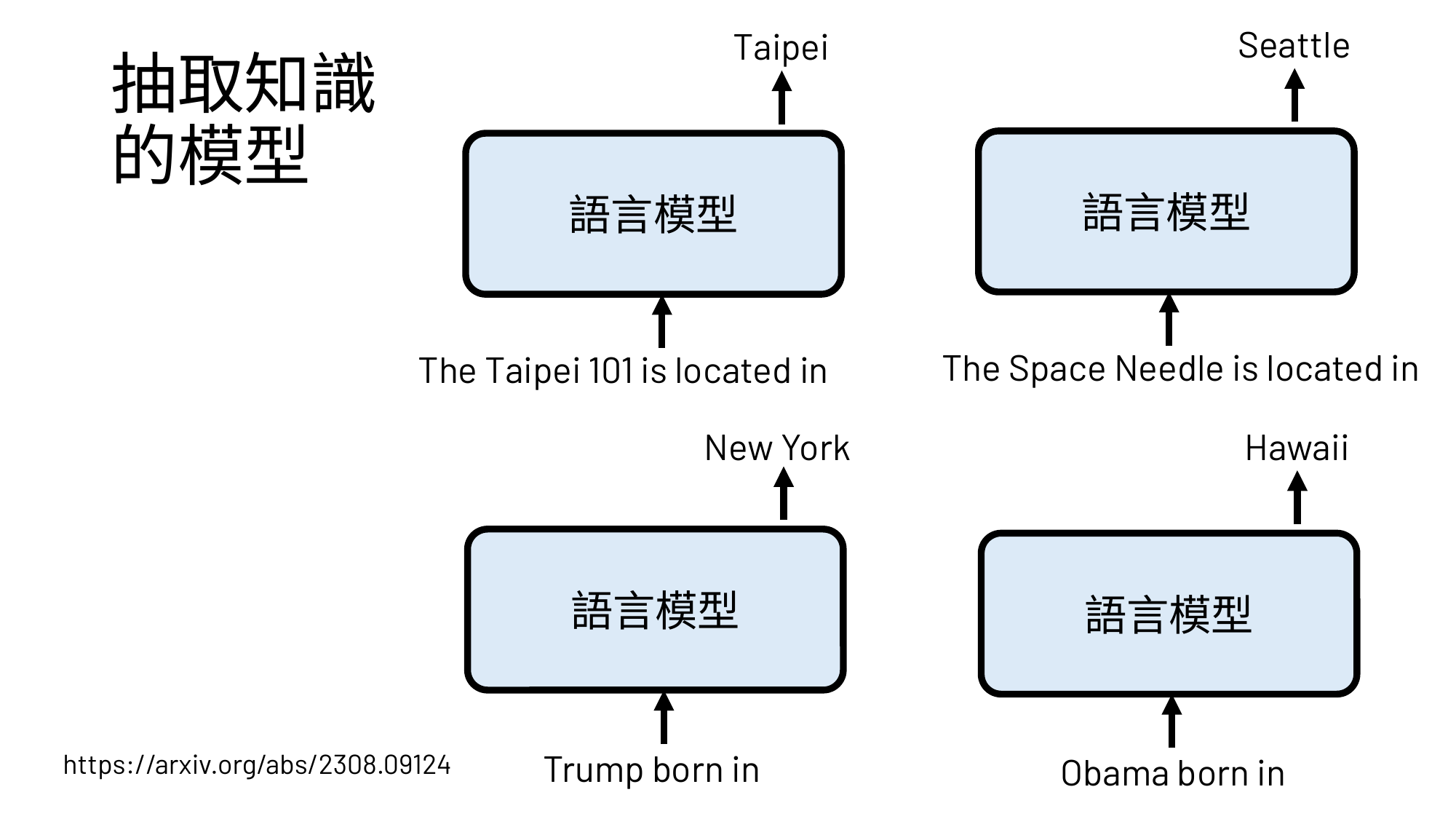

Seattle
Taipei
# 抽取知識的模型
語言模型
語言模型
The Space Needle is located in
The Taipei 101 is located in
Hawaii
New York
語言模型
語言模型
Trump born in
https://arxiv.org/abs/2308.09124
Obama born in